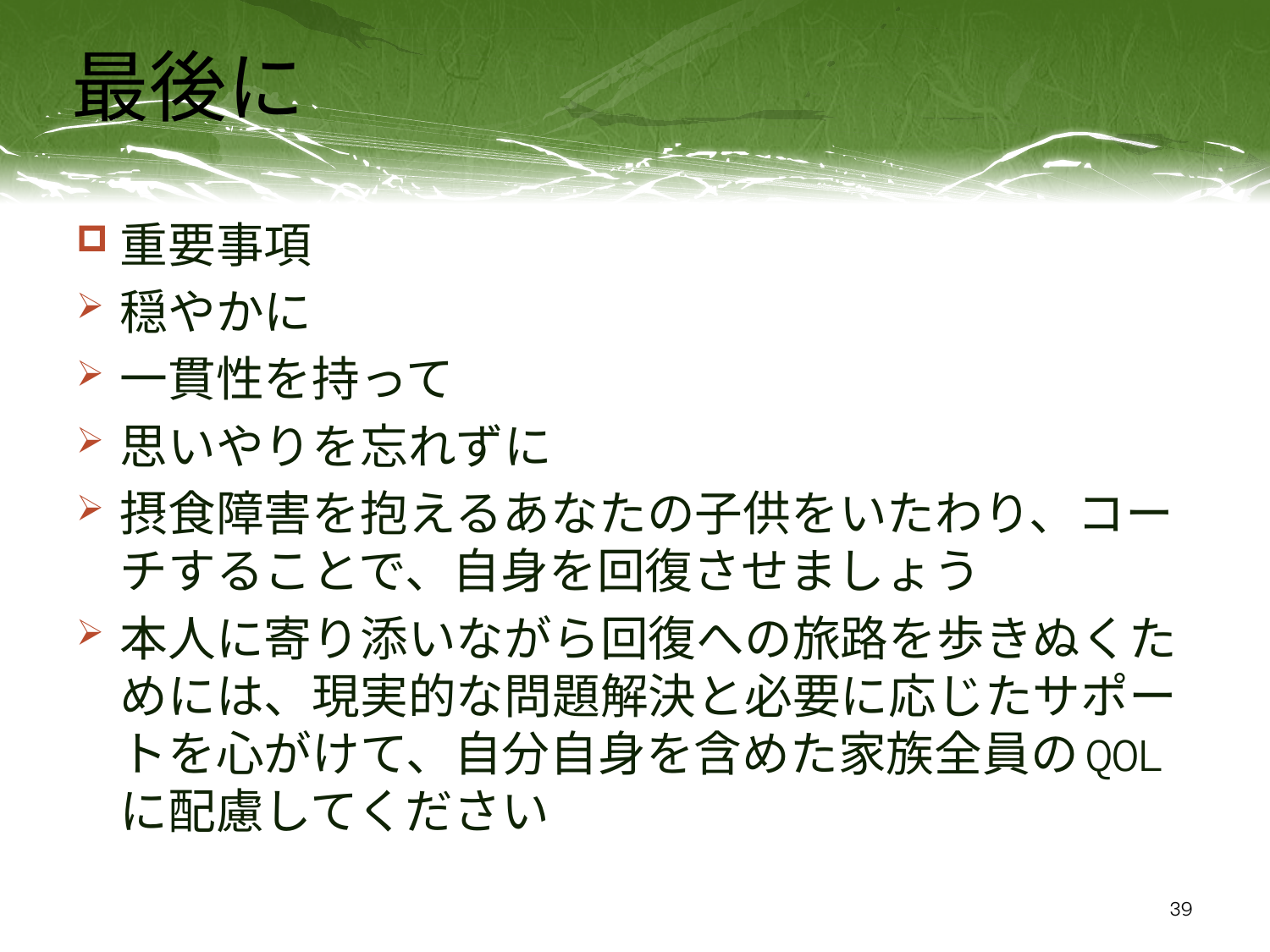

# 最後に
重要事項
穏やかに
一貫性を持って
思いやりを忘れずに
摂食障害を抱えるあなたの子供をいたわり、コーチすることで、自身を回復させましょう
本人に寄り添いながら回復への旅路を歩きぬくためには、現実的な問題解決と必要に応じたサポートを心がけて、自分自身を含めた家族全員のQOLに配慮してください
39